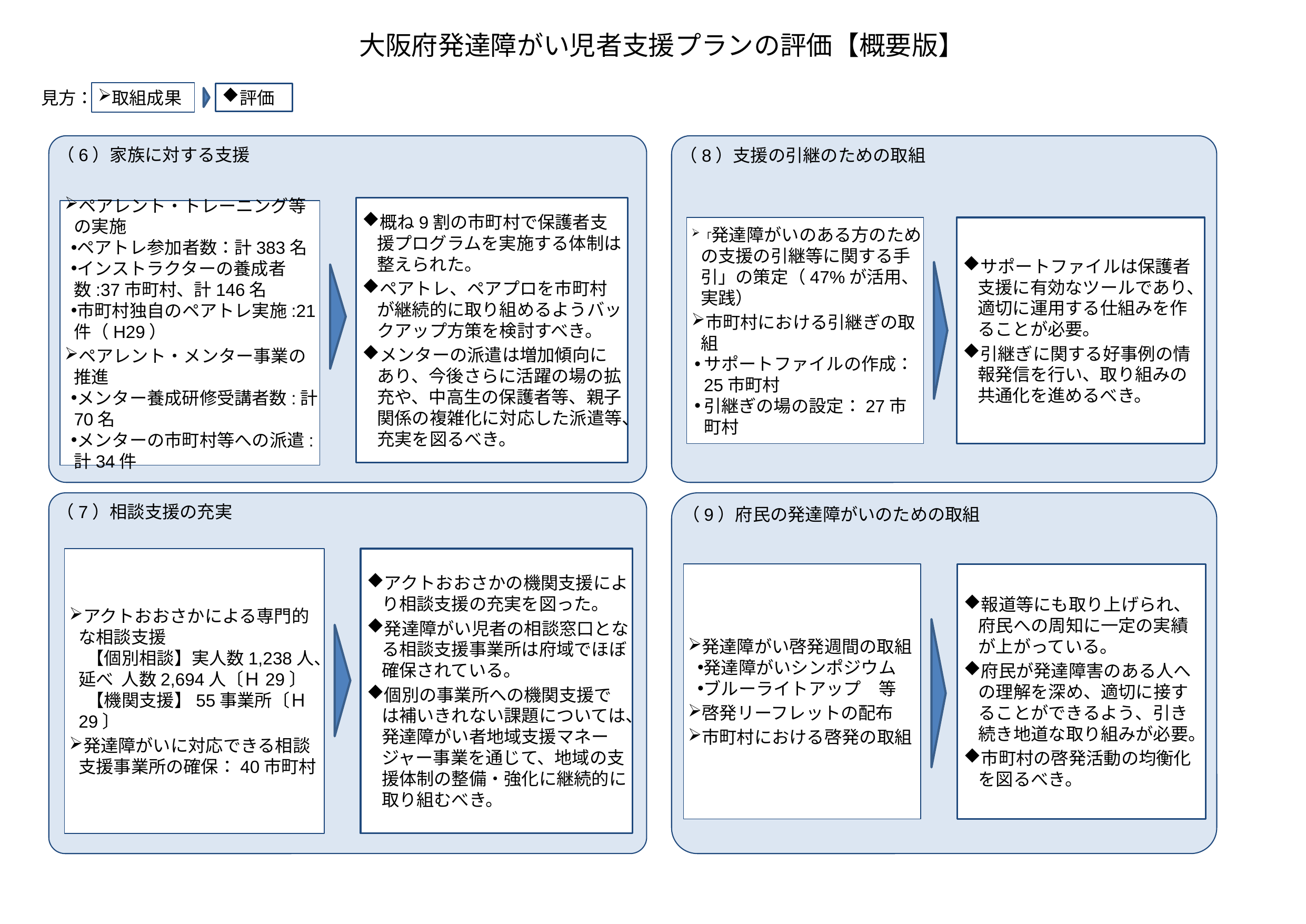

大阪府発達障がい児者支援プランの評価【概要版】
取組成果
評価

見方：
（6）家族に対する支援
概ね9割の市町村で保護者支援プログラムを実施する体制は整えられた。
ペアトレ、ペアプロを市町村が継続的に取り組めるようバックアップ方策を検討すべき。
メンターの派遣は増加傾向にあり、今後さらに活躍の場の拡充や、中高生の保護者等、親子関係の複雑化に対応した派遣等、充実を図るべき。
ペアレント・トレーニング等の実施
ペアトレ参加者数：計383名
インストラクターの養成者数:37市町村、計146名
市町村独自のペアトレ実施:21件（H29）
ペアレント・メンター事業の推進
メンター養成研修受講者数:計70名
メンターの市町村等への派遣:計34件

（8）支援の引継のための取組
「発達障がいのある方のための支援の引継等に関する手引」の策定（47%が活用、実践）
市町村における引継ぎの取組
サポートファイルの作成：25市町村
引継ぎの場の設定：27市町村

サポートファイルは保護者支援に有効なツールであり、適切に運用する仕組みを作ることが必要。
引継ぎに関する好事例の情報発信を行い、取り組みの共通化を進めるべき。
（7）相談支援の充実

アクトおおさかによる専門的な相談支援
 【個別相談】実人数1,238人、延べ  人数2,694人〔Ｈ29〕
 【機関支援】55事業所〔Ｈ29〕
発達障がいに対応できる相談支援事業所の確保：40市町村
アクトおおさかの機関支援により相談支援の充実を図った。
発達障がい児者の相談窓口となる相談支援事業所は府域でほぼ確保されている。
個別の事業所への機関支援では補いきれない課題については、発達障がい者地域支援マネージャー事業を通じて、地域の支援体制の整備・強化に継続的に取り組むべき。

（9）府民の発達障がいのための取組
発達障がい啓発週間の取組
発達障がいシンポジウム
ブルーライトアップ　等
啓発リーフレットの配布
市町村における啓発の取組
報道等にも取り上げられ、府民への周知に一定の実績が上がっている。
府民が発達障害のある人への理解を深め、適切に接することができるよう、引き続き地道な取り組みが必要。
市町村の啓発活動の均衡化を図るべき。